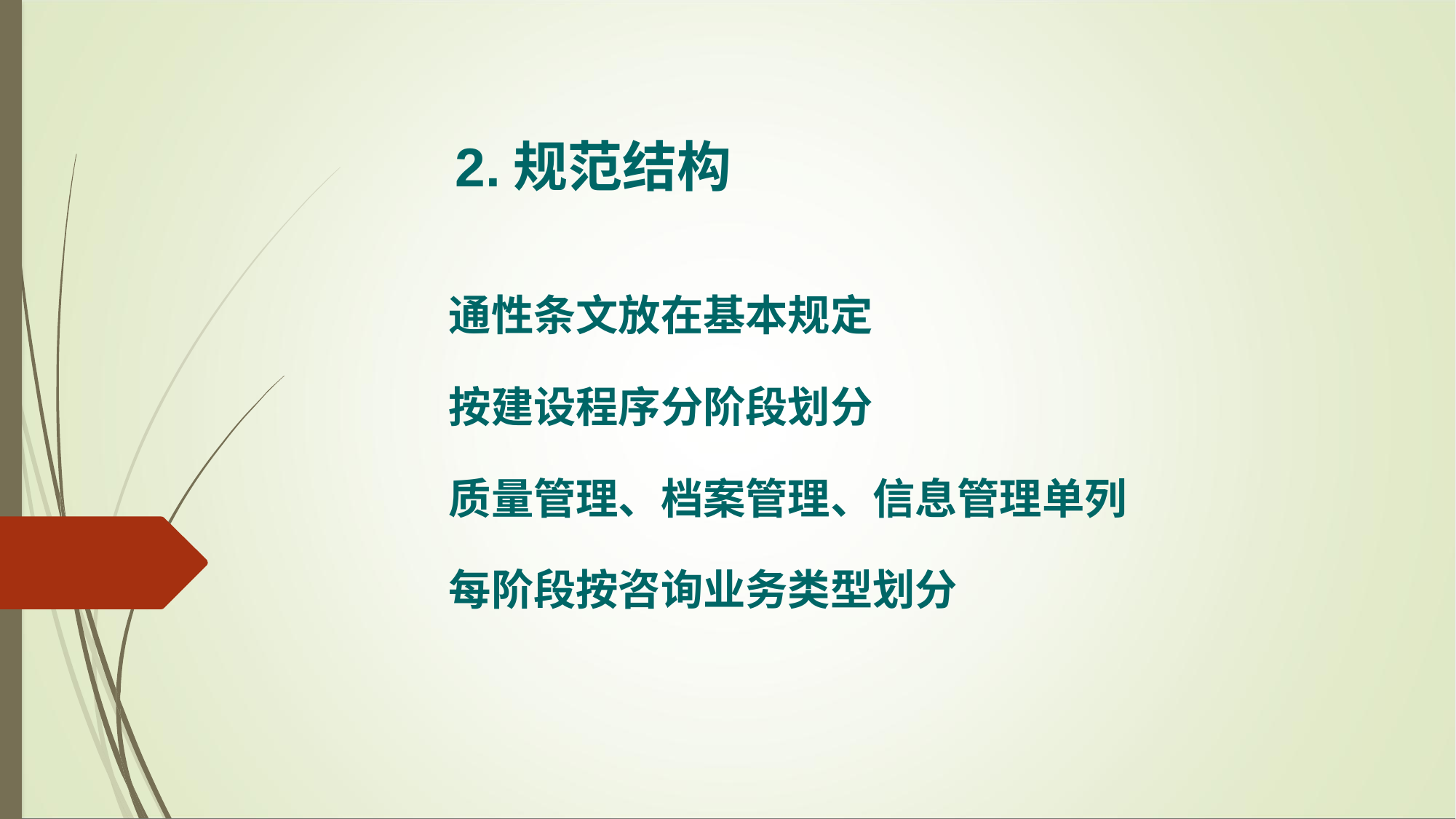

2.规范结构
通性条文放在基本规定
按建设程序分阶段划分
质量管理、档案管理、信息管理单列
每阶段按咨询业务类型划分